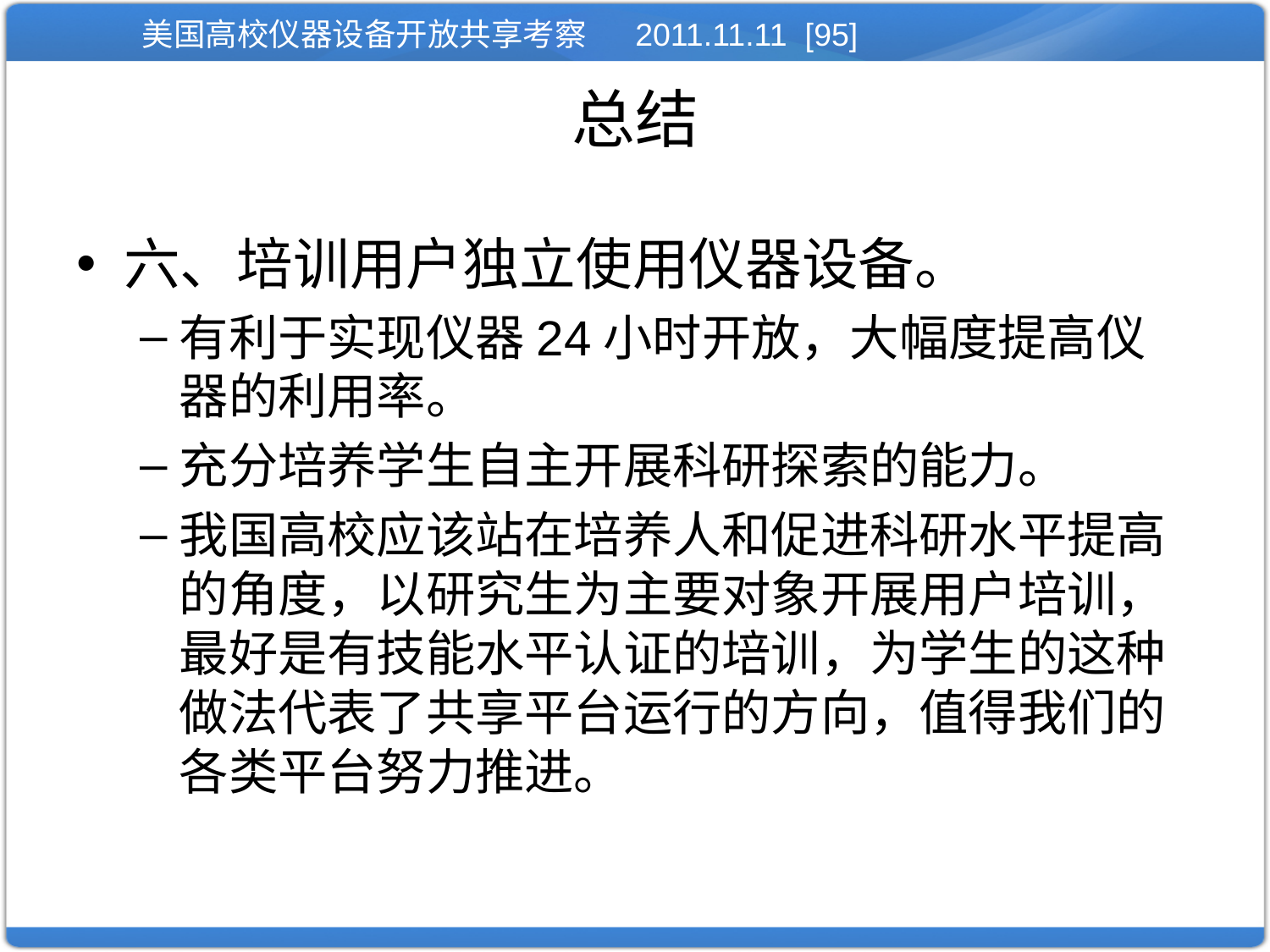

# 总结
六、培训用户独立使用仪器设备。
有利于实现仪器24小时开放，大幅度提高仪器的利用率。
充分培养学生自主开展科研探索的能力。
我国高校应该站在培养人和促进科研水平提高的角度，以研究生为主要对象开展用户培训，最好是有技能水平认证的培训，为学生的这种做法代表了共享平台运行的方向，值得我们的各类平台努力推进。